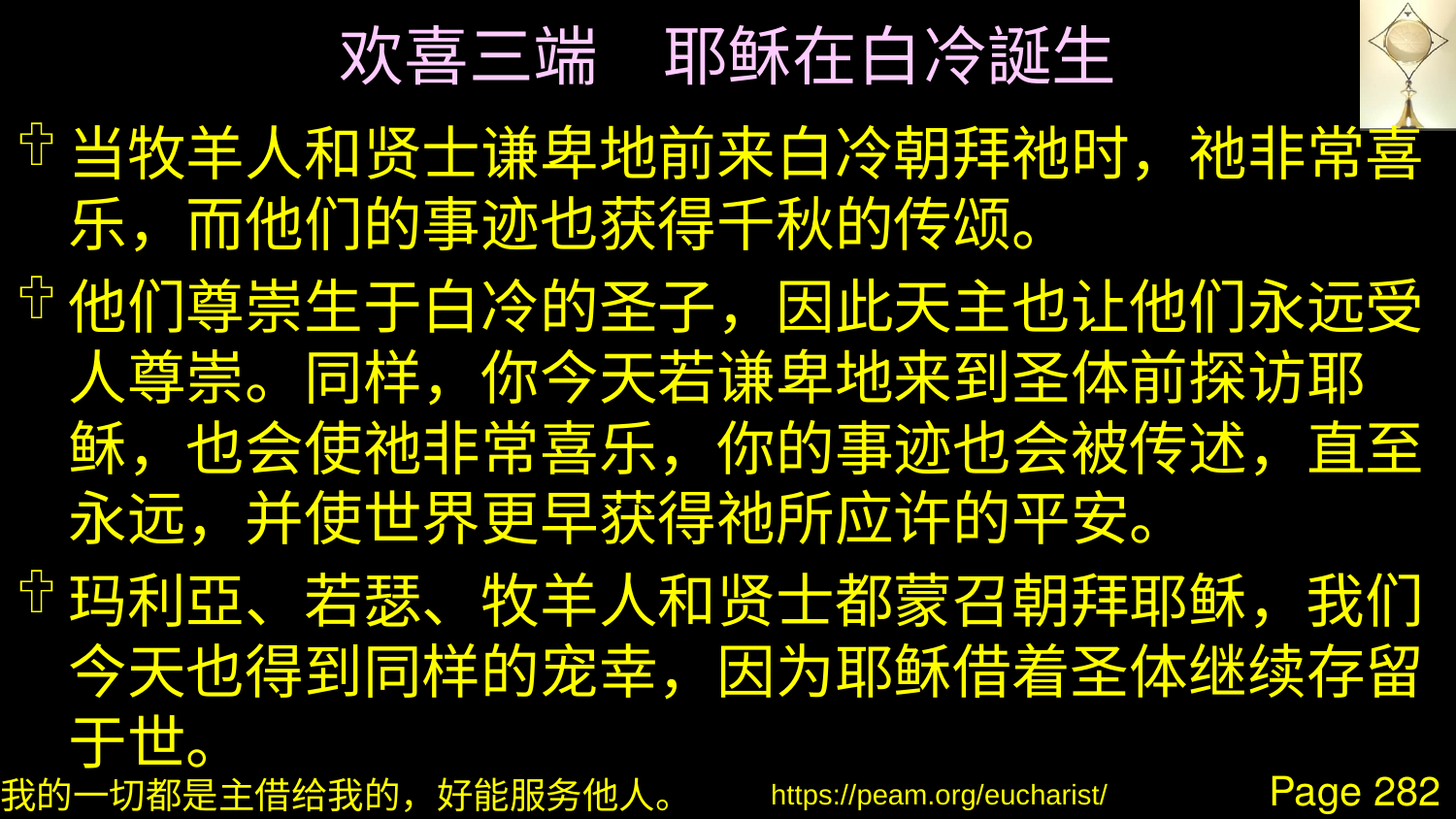

# 欢喜三端　耶稣在白冷誕生
当牧羊人和贤士谦卑地前来白冷朝拜祂时，祂非常喜乐，而他们的事迹也获得千秋的传颂。
他们尊崇生于白冷的圣子，因此天主也让他们永远受人尊崇。同样，你今天若谦卑地来到圣体前探访耶稣，也会使祂非常喜乐，你的事迹也会被传述，直至永远，并使世界更早获得祂所应许的平安。
玛利亞、若瑟、牧羊人和贤士都蒙召朝拜耶稣，我们今天也得到同样的宠幸，因为耶稣借着圣体继续存留于世。